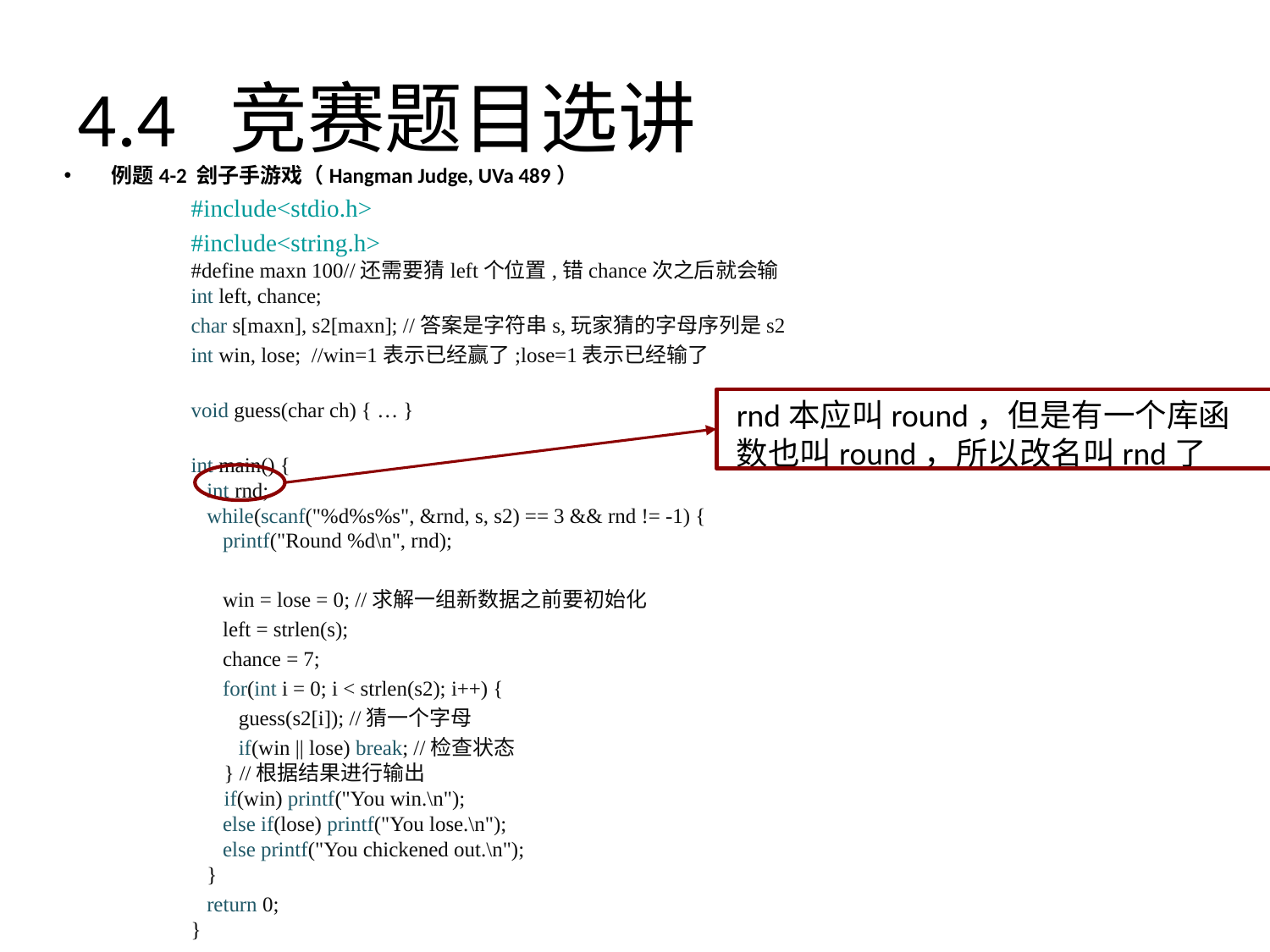

4.4  竞赛题目选讲
例题4-2 刽子手游戏（Hangman Judge, UVa 489）
	#include<stdio.h>
	#include<string.h>
	#define maxn 100//还需要猜left个位置,错chance次之后就会输
	int left, chance;
	char s[maxn], s2[maxn]; //答案是字符串s,玩家猜的字母序列是s2
	int win, lose;  //win=1表示已经赢了;lose=1表示已经输了
	void guess(char ch) { … }
	int main() {
	   int rnd;
	   while(scanf("%d%s%s", &rnd, s, s2) == 3 && rnd != -1) {
	      printf("Round %d\n", rnd);

	      win = lose = 0; //求解一组新数据之前要初始化
	      left = strlen(s);
	      chance = 7;
	      for(int i = 0; i < strlen(s2); i++) {
	         guess(s2[i]); //猜一个字母
	         if(win || lose) break; //检查状态
	      } //根据结果进行输出
	      if(win) printf("You win.\n");
	      else if(lose) printf("You lose.\n");
	      else printf("You chickened out.\n");
	   }
	   return 0;
	}

rnd本应叫round，但是有一个库函数也叫round，所以改名叫rnd了